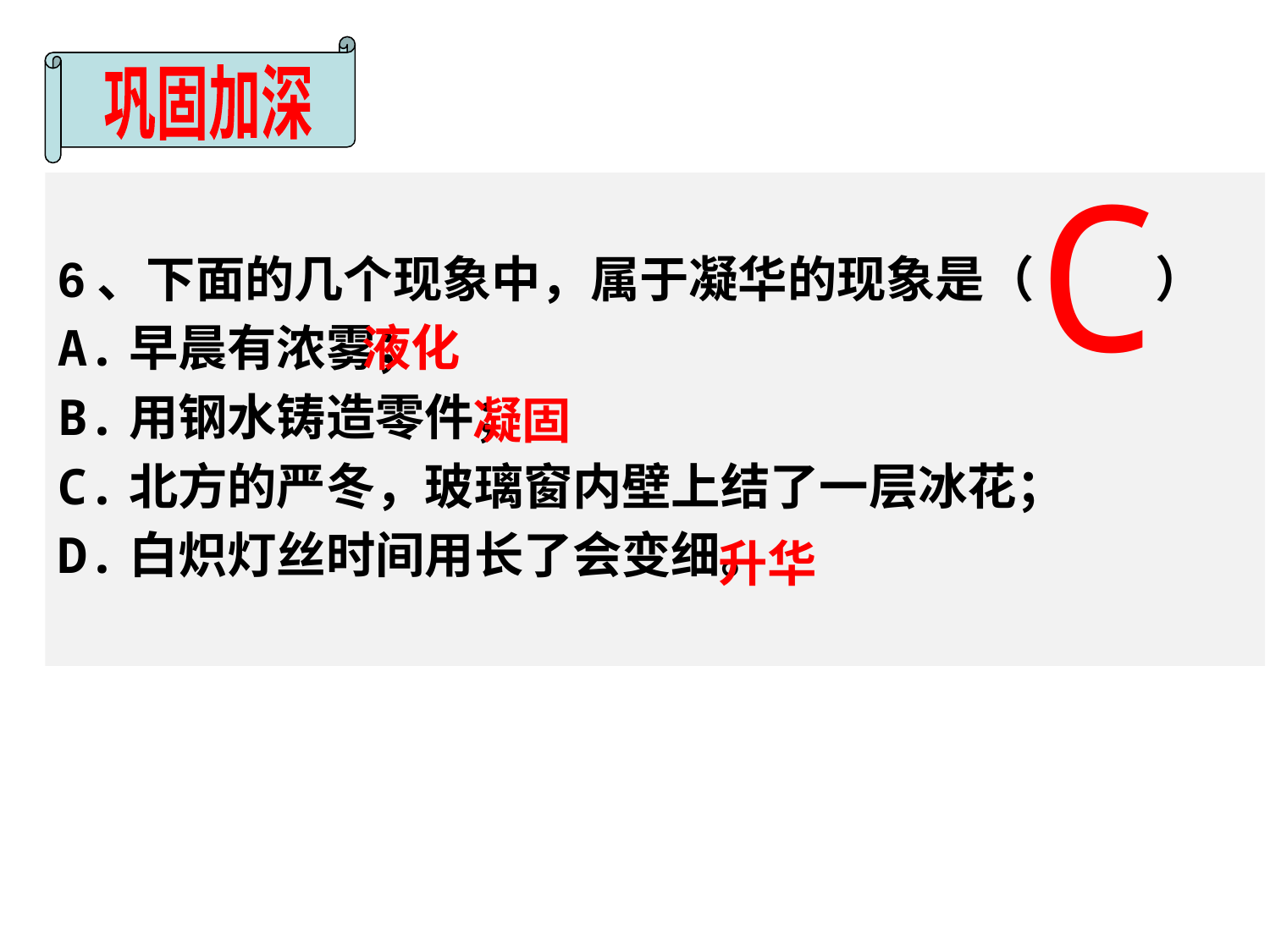

巩固加深
C

6、下面的几个现象中，属于凝华的现象是（  　　）
A.早晨有浓雾；
B.用钢水铸造零件；
C.北方的严冬，玻璃窗内壁上结了一层冰花；
D.白炽灯丝时间用长了会变细。
液化
凝固
升华